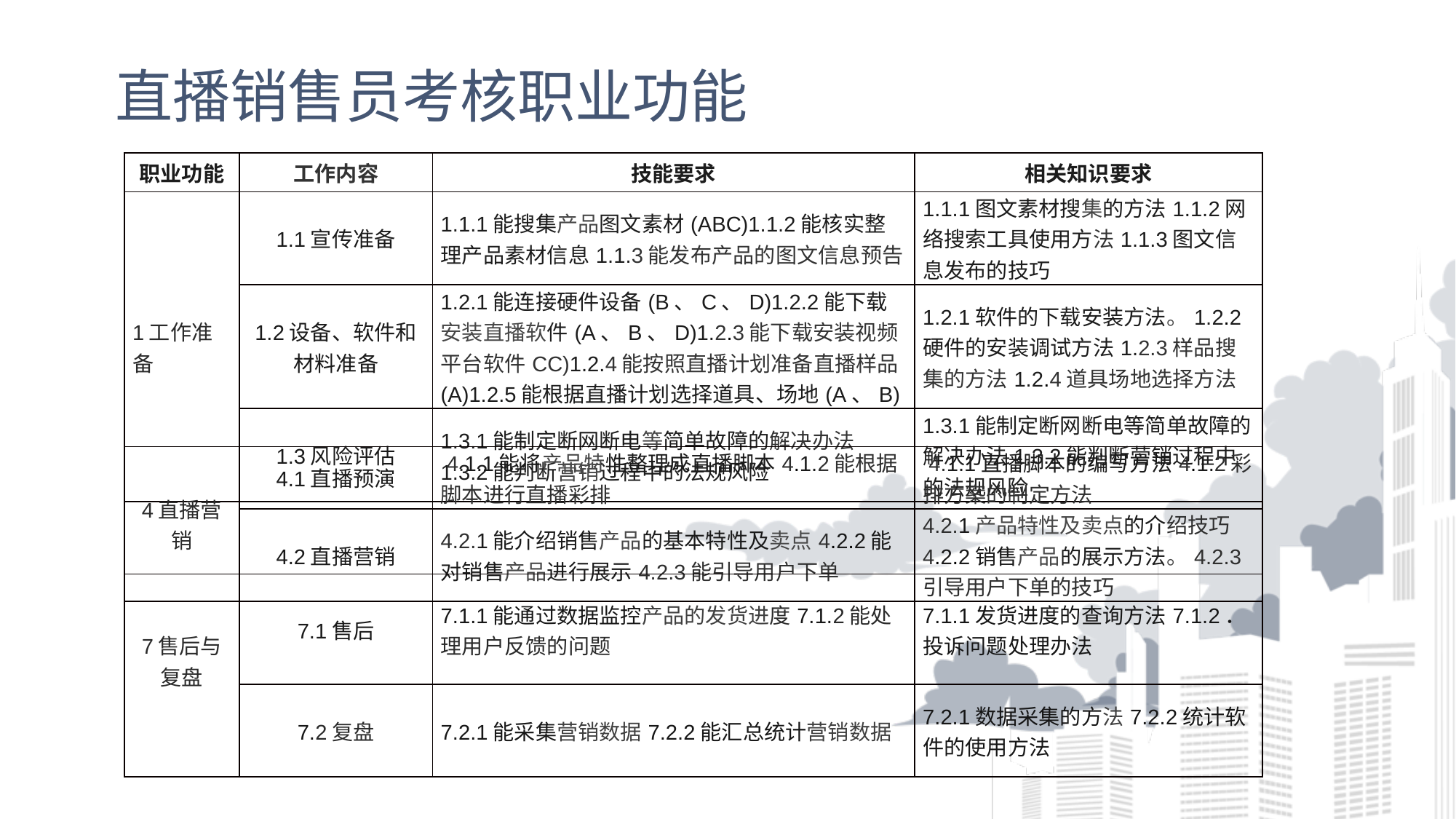

# 直播销售员考核职业功能
| 职业功能 | 工作内容 | 技能要求 | 相关知识要求 |
| --- | --- | --- | --- |
| 1工作准备 | 1.1宣传准备 | 1.1.1能搜集产品图文素材(ABC)1.1.2能核实整理产品素材信息1.1.3能发布产品的图文信息预告 | 1.1.1图文素材搜集的方法1.1.2网络搜索工具使用方法1.1.3图文信息发布的技巧 |
|  | 1.2设备、软件和材料准备 | 1.2.1能连接硬件设备(B、C、D)1.2.2能下载安装直播软件(A、B、D)1.2.3能下载安装视频平台软件CC)1.2.4能按照直播计划准备直播样品(A)1.2.5能根据直播计划选择道具、场地(A、B) | 1.2.1软件的下载安装方法。1.2.2硬件的安装调试方法1.2.3样品搜集的方法1.2.4道具场地选择方法 |
|  | 1.3风险评估 | 1.3.1能制定断网断电等简单故障的解决办法1.3.2能判断营销过程中的法规风险 | 1.3.1能制定断网断电等简单故障的解决办法1.3.2能判断营销过程中的法规风险 |
| 4直播营销 | 4.1直播预演 | 4.1.1能将产品特性整理成直播脚本4.1.2能根据脚本进行直播彩排 | 4.1.1直播脚本的编写方法4.1.2彩排方案的制定方法 |
| --- | --- | --- | --- |
|  | 4.2直播营销 | 4.2.1能介绍销售产品的基本特性及卖点4.2.2能对销售产品进行展示4.2.3能引导用户下单 | 4.2.1产品特性及卖点的介绍技巧4.2.2销售产品的展示方法。4.2.3引导用户下单的技巧 |
| 7售后与复盘 | 7.1售后 | 7.1.1能通过数据监控产品的发货进度7.1.2能处理用户反馈的问题 | 7.1.1发货进度的查询方法7.1.2．投诉问题处理办法 |
| --- | --- | --- | --- |
|  | 7.2复盘 | 7.2.1能采集营销数据7.2.2能汇总统计营销数据 | 7.2.1数据采集的方法7.2.2统计软件的使用方法 |